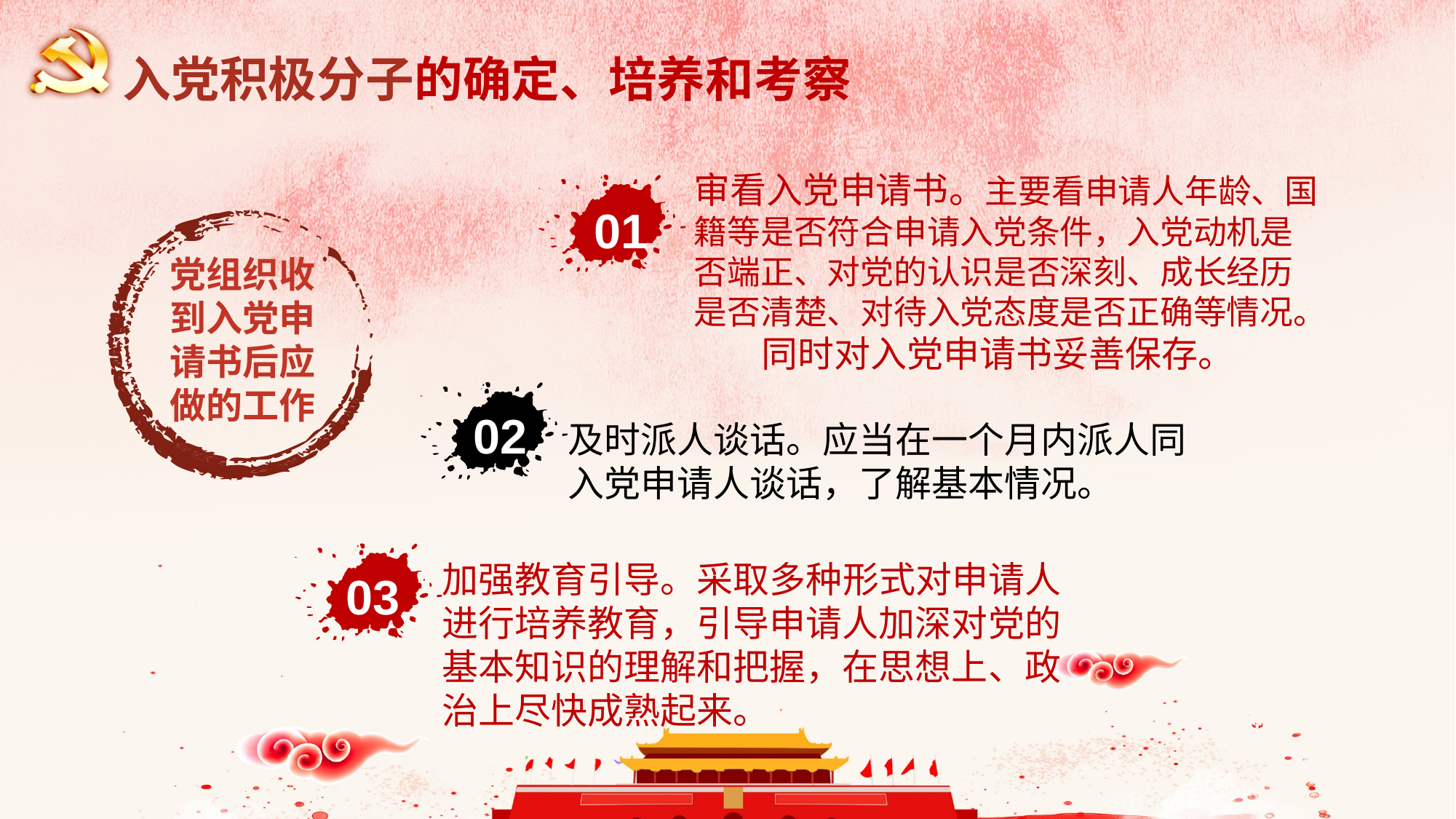

入党积极分子的确定、培养和考察
审看入党申请书。主要看申请人年龄、国籍等是否符合申请入党条件，入党动机是否端正、对党的认识是否深刻、成长经历是否清楚、对待入党态度是否正确等情况。         同时对入党申请书妥善保存。

01
党组织收到入党申请书后应做的工作

及时派人谈话。应当在一个月内派人同入党申请人谈话，了解基本情况。
02

加强教育引导。采取多种形式对申请人进行培养教育，引导申请人加深对党的基本知识的理解和把握，在思想上、政治上尽快成熟起来。
03